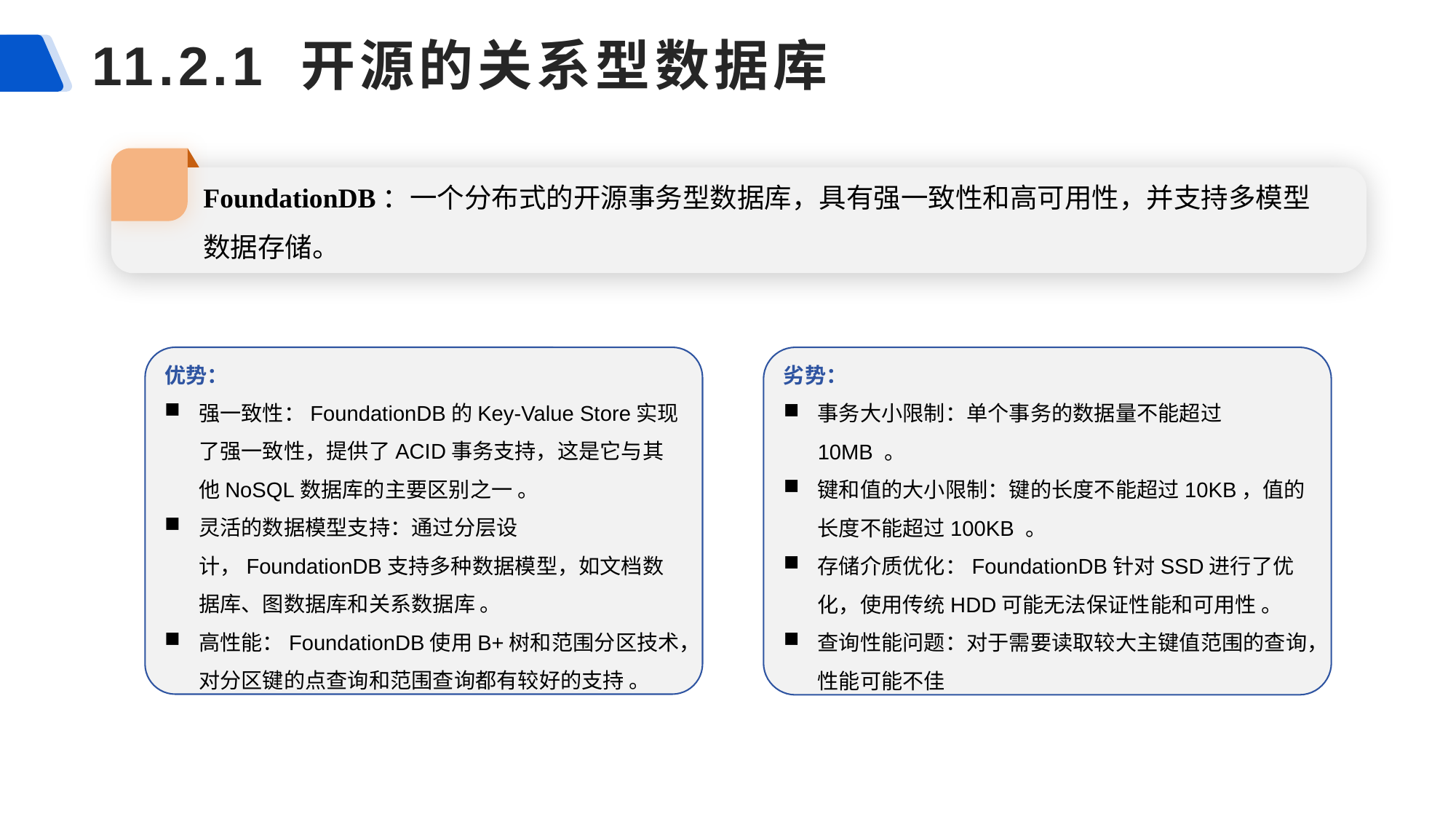

# 11.2.1 开源的关系型数据库

FoundationDB：一个分布式的开源事务型数据库，具有强一致性和高可用性，并支持多模型数据存储。
优势：
强一致性：FoundationDB的Key-Value Store实现了强一致性，提供了ACID事务支持，这是它与其他NoSQL数据库的主要区别之一 。
灵活的数据模型支持：通过分层设计，FoundationDB支持多种数据模型，如文档数据库、图数据库和关系数据库 。
高性能：FoundationDB使用B+树和范围分区技术，对分区键的点查询和范围查询都有较好的支持 。
劣势：
事务大小限制：单个事务的数据量不能超过10MB 。
键和值的大小限制：键的长度不能超过10KB，值的长度不能超过100KB 。
存储介质优化：FoundationDB针对SSD进行了优化，使用传统HDD可能无法保证性能和可用性 。
查询性能问题：对于需要读取较大主键值范围的查询，性能可能不佳